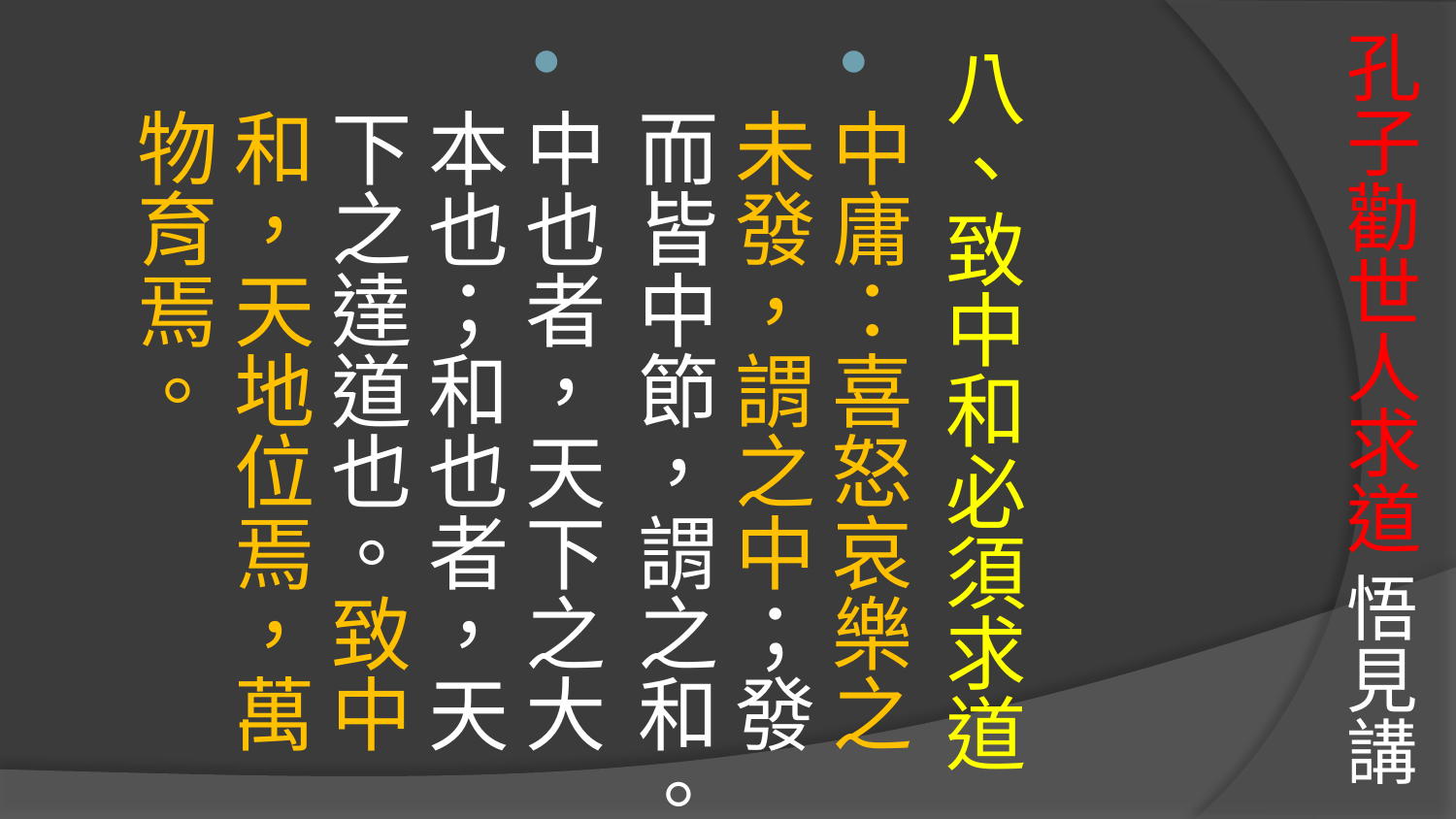

# 孔子勸世人求道 悟見講
八、致中和必須求道
中庸：喜怒哀樂之未發，謂之中；發而皆中節，謂之和。
中也者，天下之大本也；和也者，天下之達道也。致中和，天地位焉，萬物育焉。